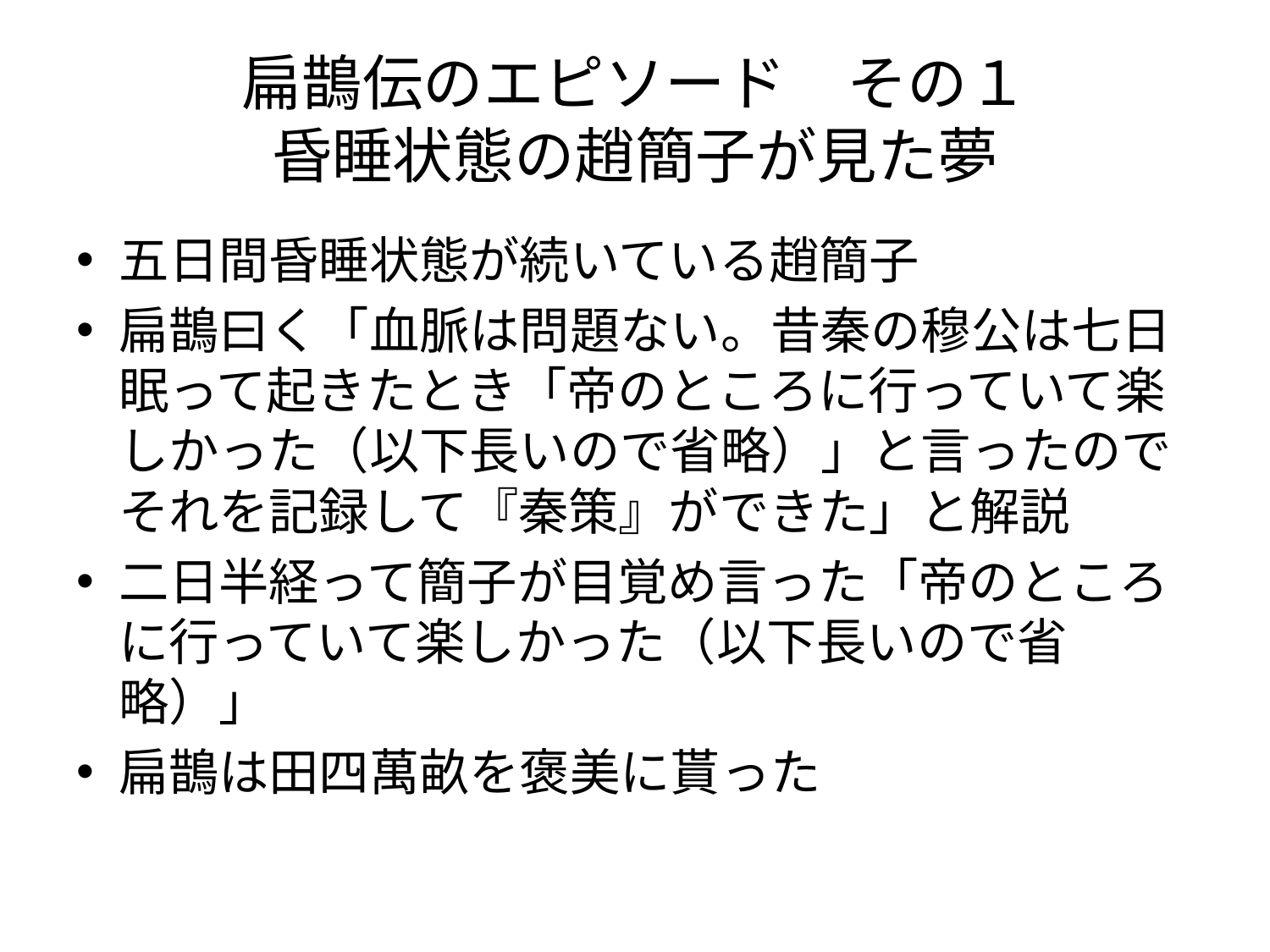

# 扁鵲伝のエピソード　その１ 昏睡状態の趙簡子が見た夢
五日間昏睡状態が続いている趙簡子
扁鵲曰く「血脈は問題ない。昔秦の穆公は七日眠って起きたとき「帝のところに行っていて楽しかった（以下長いので省略）」と言ったのでそれを記録して『秦策』ができた」と解説
二日半経って簡子が目覚め言った「帝のところに行っていて楽しかった（以下長いので省略）」
扁鵲は田四萬畝を褒美に貰った